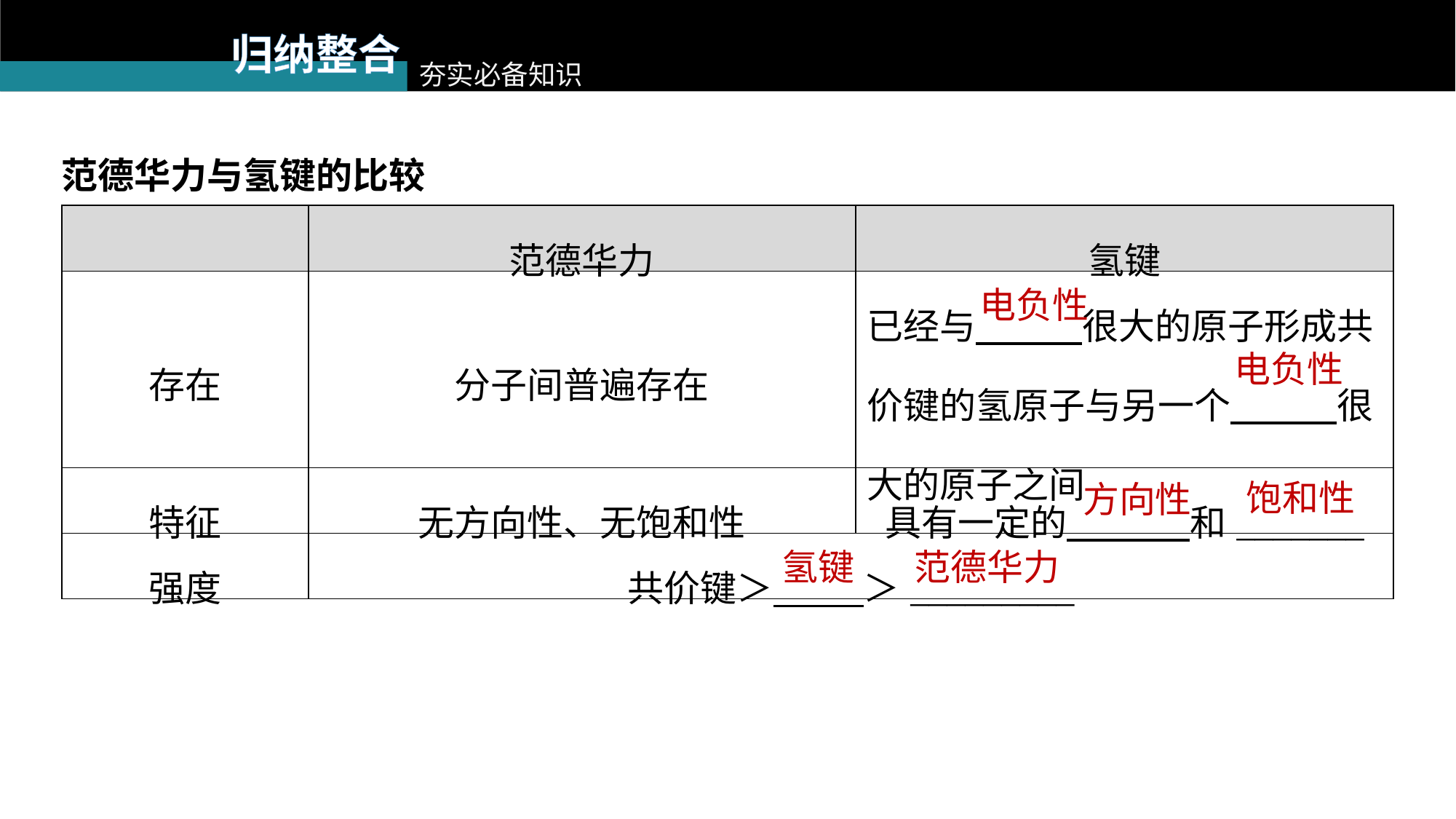

归纳整合
夯实必备知识

范德华力与氢键的比较
|  | 范德华力 | 氢键 |
| --- | --- | --- |
| 存在 | 分子间普遍存在 | 已经与 很大的原子形成共价键的氢原子与另一个 很大的原子之间 |
| 特征 | 无方向性、无饱和性 | 具有一定的 和\_\_\_\_\_\_\_ |
| 强度 | 共价键＞ ＞\_\_\_\_\_\_\_\_\_ |  |
电负性
电负性
饱和性
方向性
氢键
范德华力